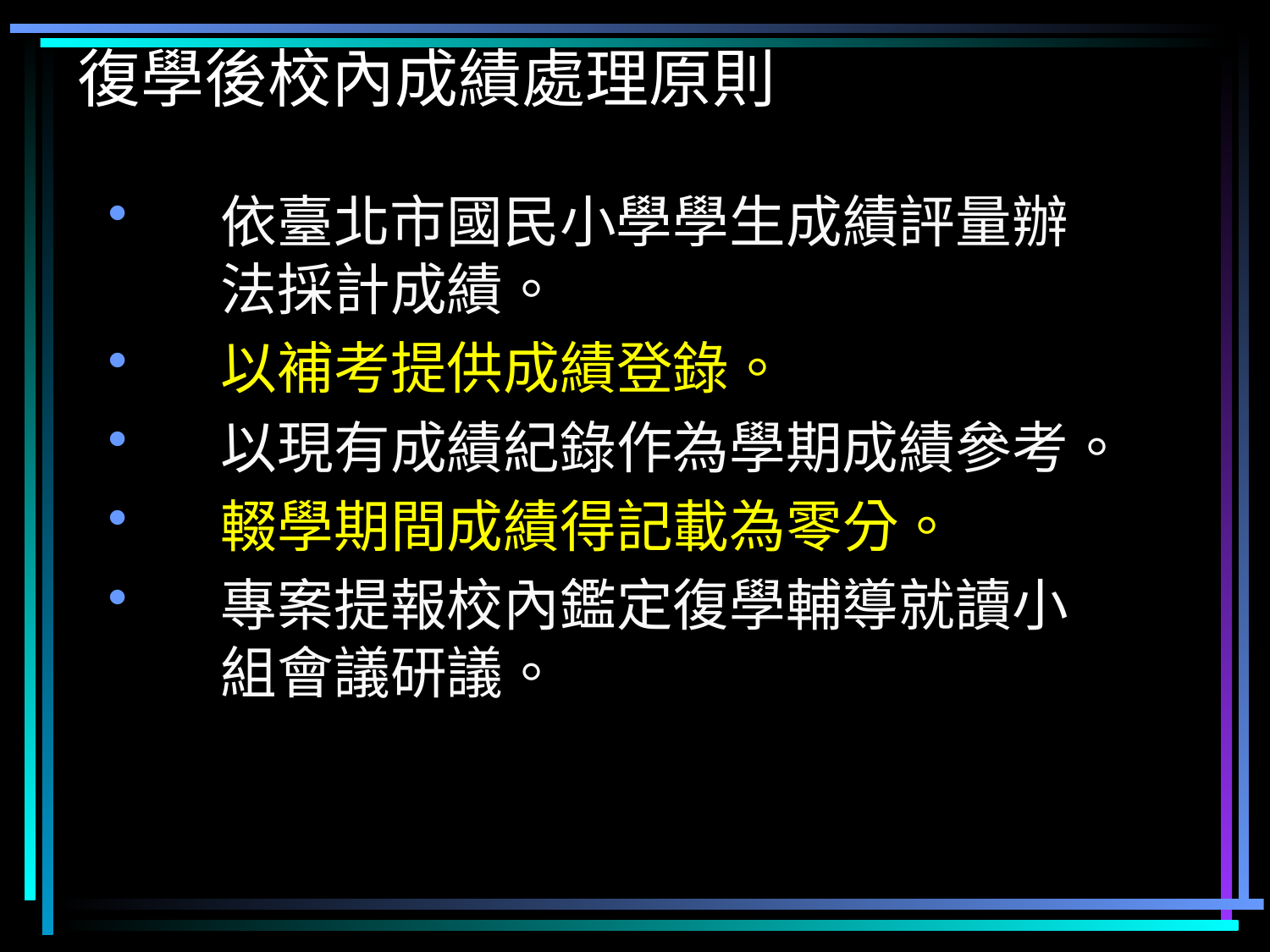

復學後校內成績處理原則
依臺北市國民小學學生成績評量辦法採計成績。
以補考提供成績登錄。
以現有成績紀錄作為學期成績參考。
輟學期間成績得記載為零分。
專案提報校內鑑定復學輔導就讀小組會議研議。